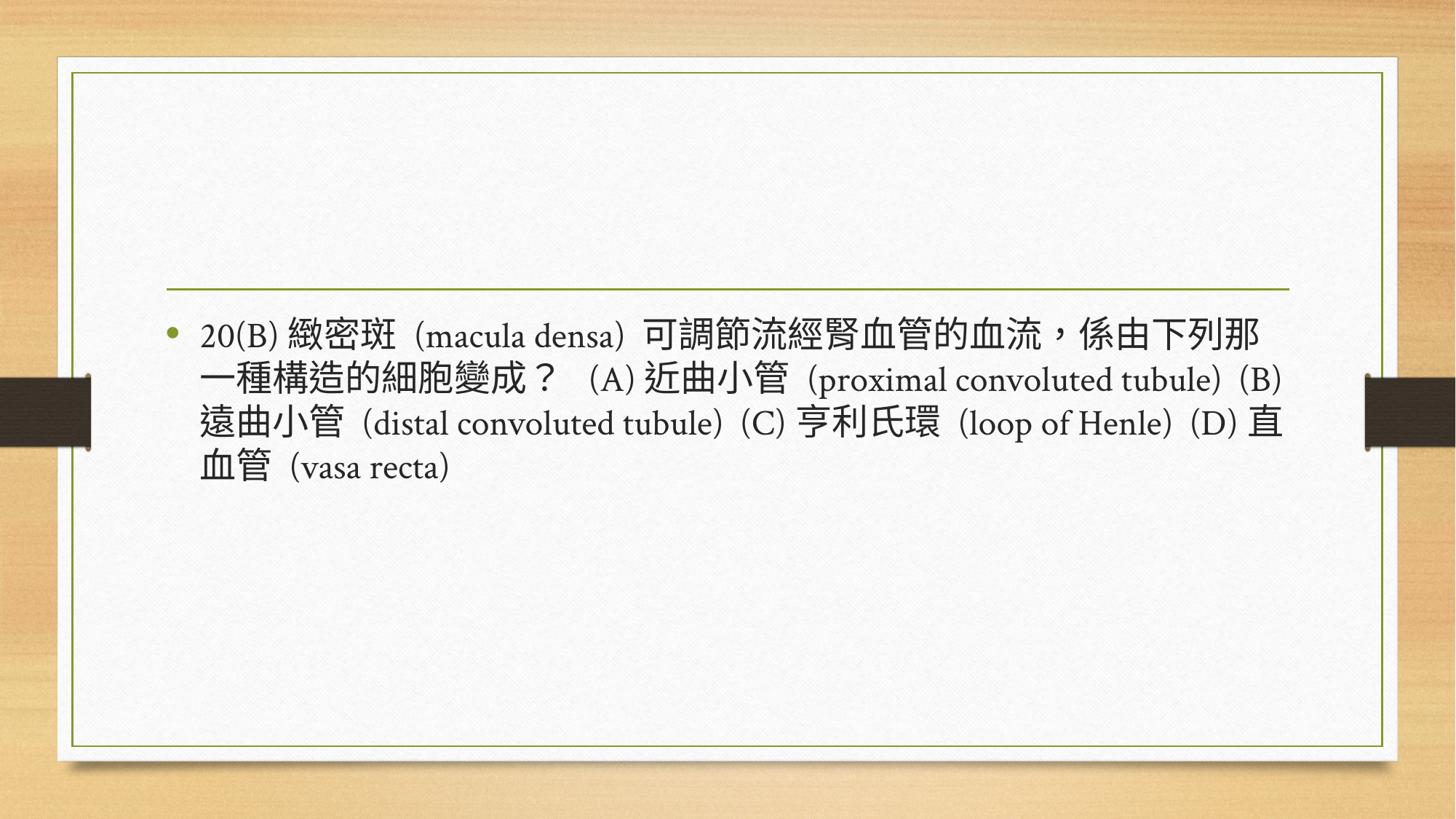

#
20(B)緻密斑 (macula densa) 可調節流經腎血管的血流，係由下列那一種構造的細胞變成？  (A)近曲小管 (proximal convoluted tubule)  (B)遠曲小管 (distal convoluted tubule)  (C)亨利氏環 (loop of Henle)  (D)直血管 (vasa recta)